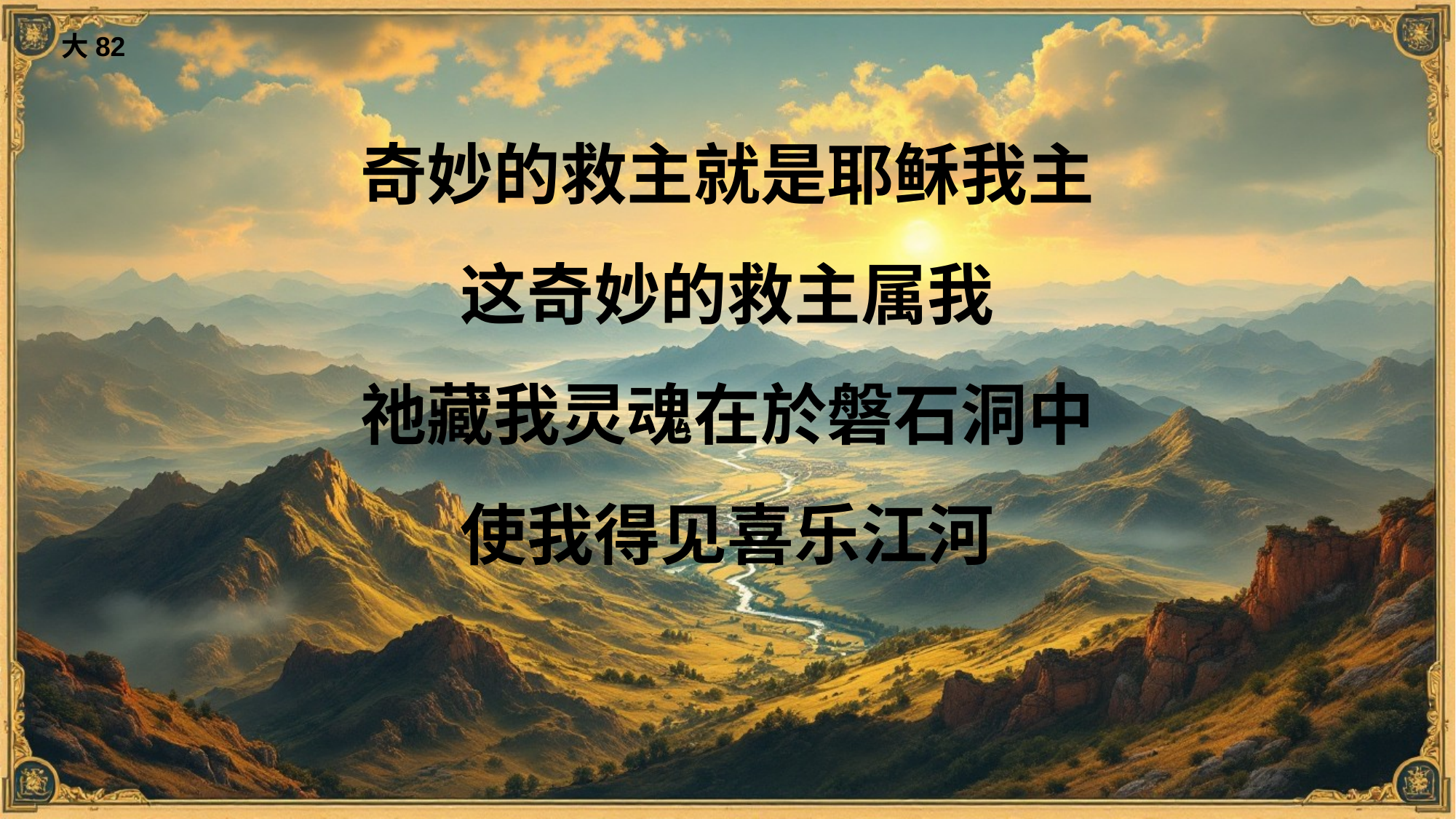

大82
奇妙的救主就是耶稣我主
这奇妙的救主属我
祂藏我灵魂在於磐石洞中
使我得见喜乐江河